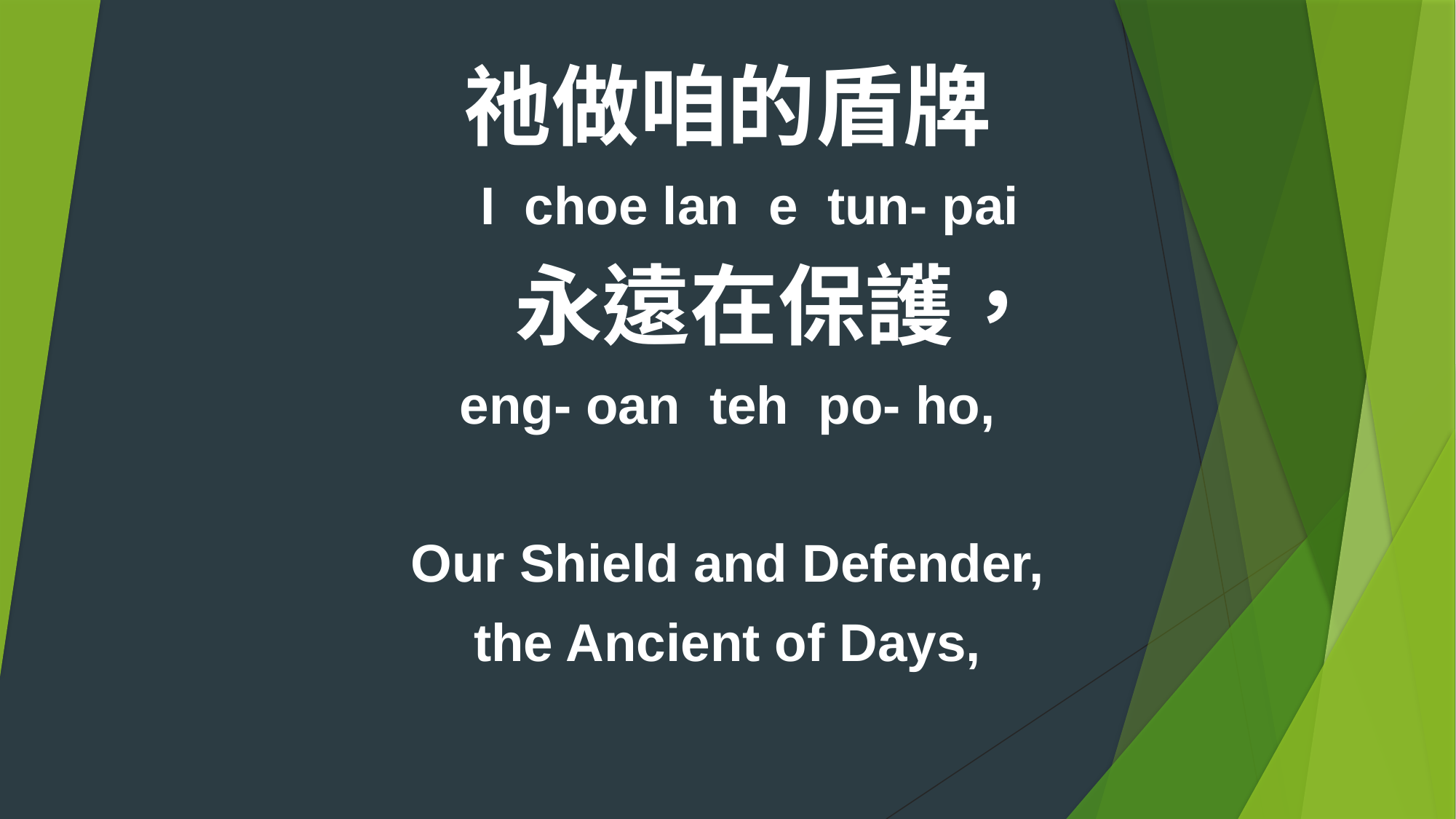

祂做咱的盾牌
   I  choe lan  e  tun- pai
    永遠在保護，
eng- oan  teh  po- ho,

Our Shield and Defender,
the Ancient of Days,